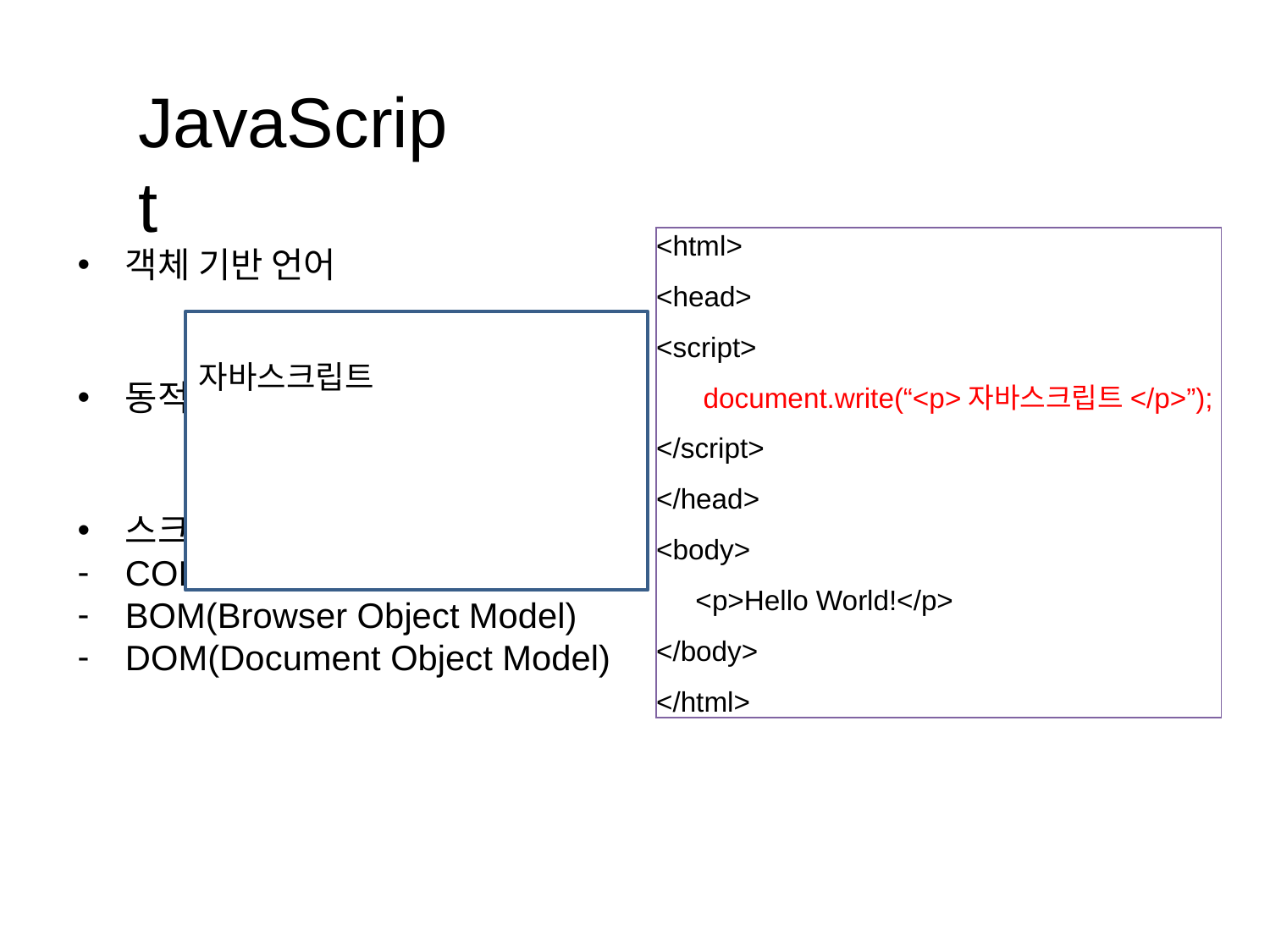

JavaScript
<html>
<head>
<script>
      document.write(“<p>자바스크립트</p>”);
</script>
</head>
<body>
     <p>Hello World!</p>
</body>
</html>
객체 기반 언어

자바스크립트
동적문서구현
스크립트 구성
CORE
BOM(Browser Object Model)
DOM(Document Object Model)